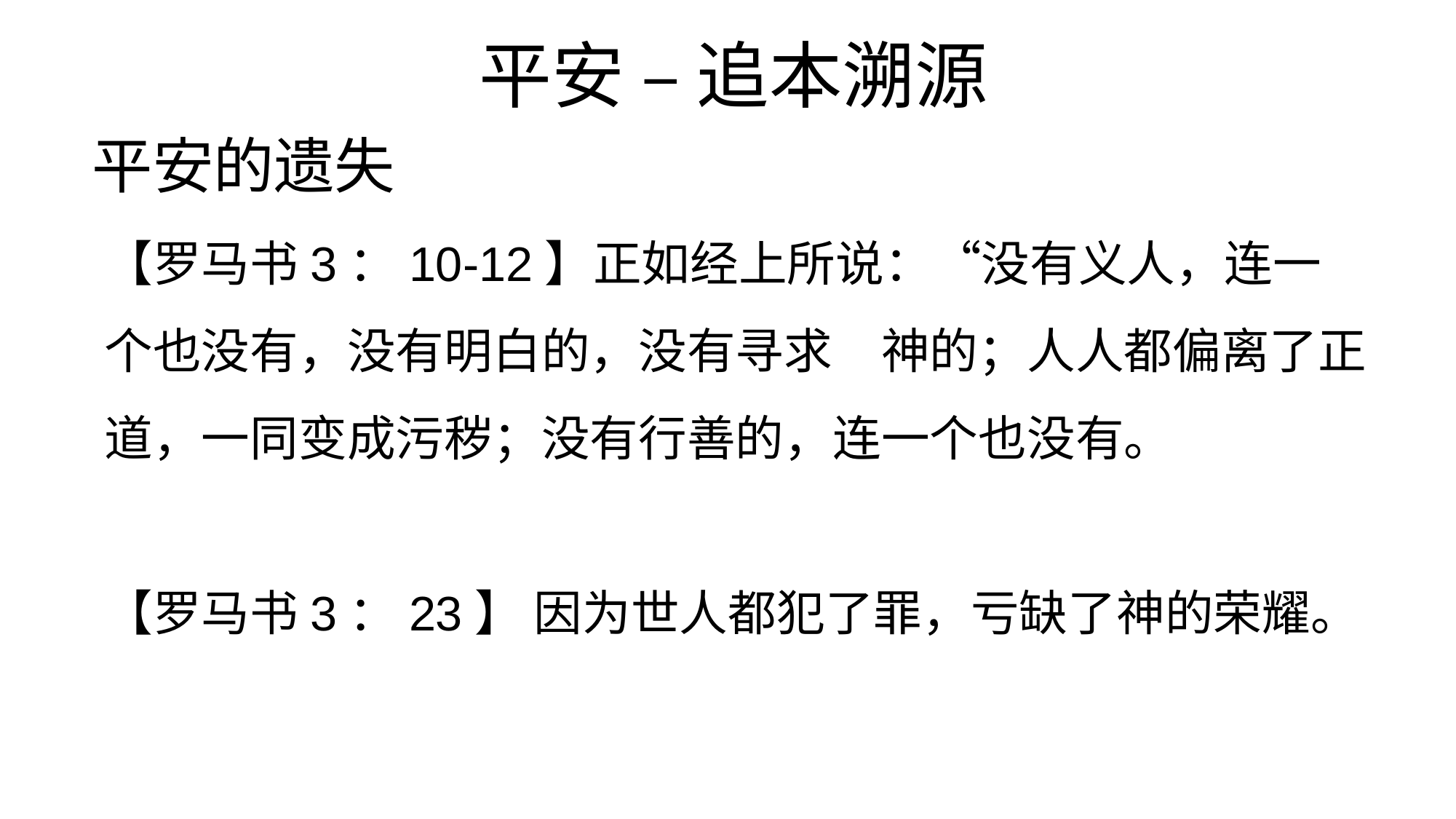

平安 – 追本溯源
平安的遗失
【罗马书3：10-12】正如经上所说：“没有义人，连一个也没有，没有明白的，没有寻求　神的；人人都偏离了正道，一同变成污秽；没有行善的，连一个也没有。

【罗马书3：23】 因为世人都犯了罪，亏缺了神的荣耀。